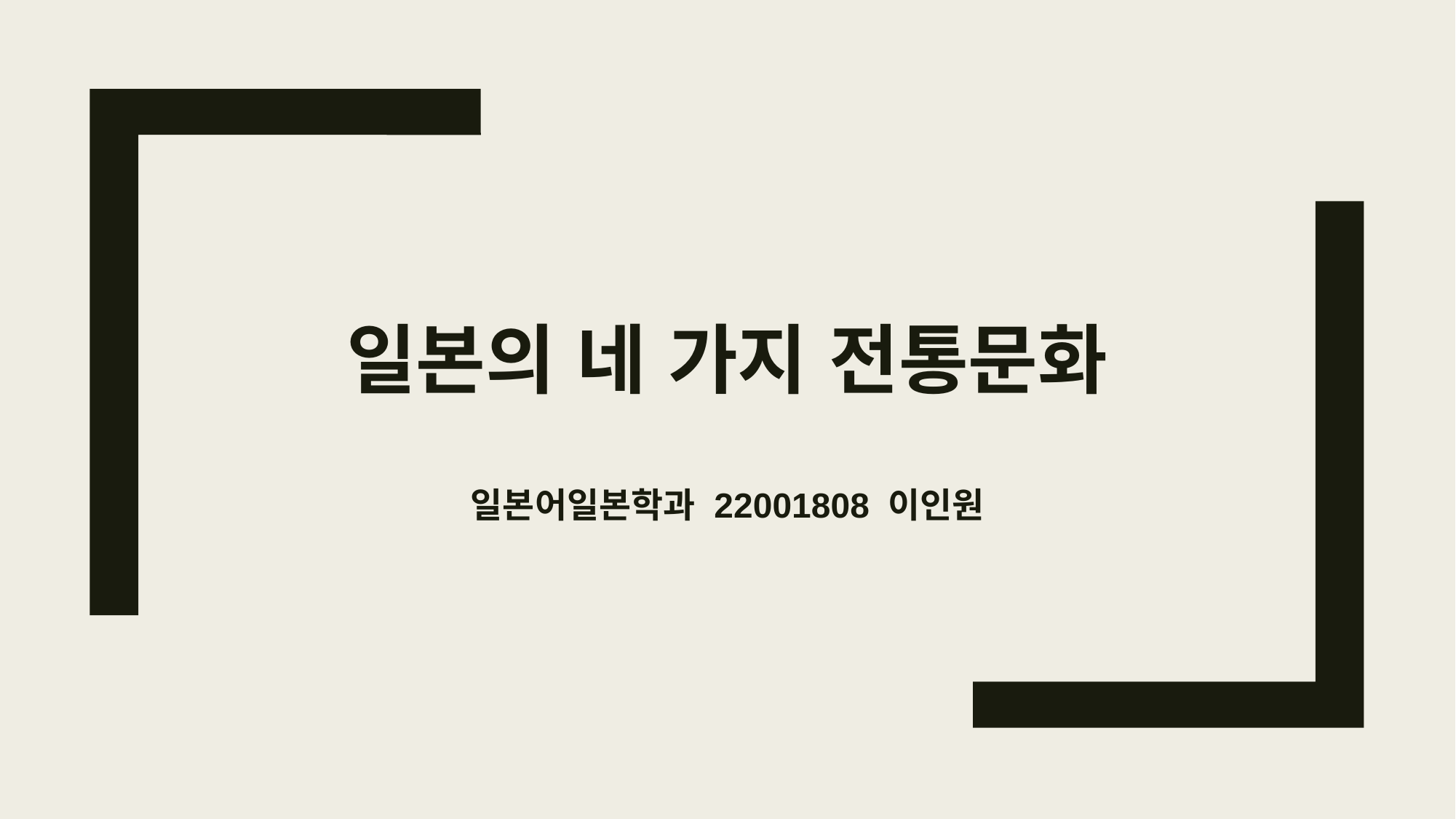

# 일본의 네 가지 전통문화
일본어일본학과 22001808 이인원